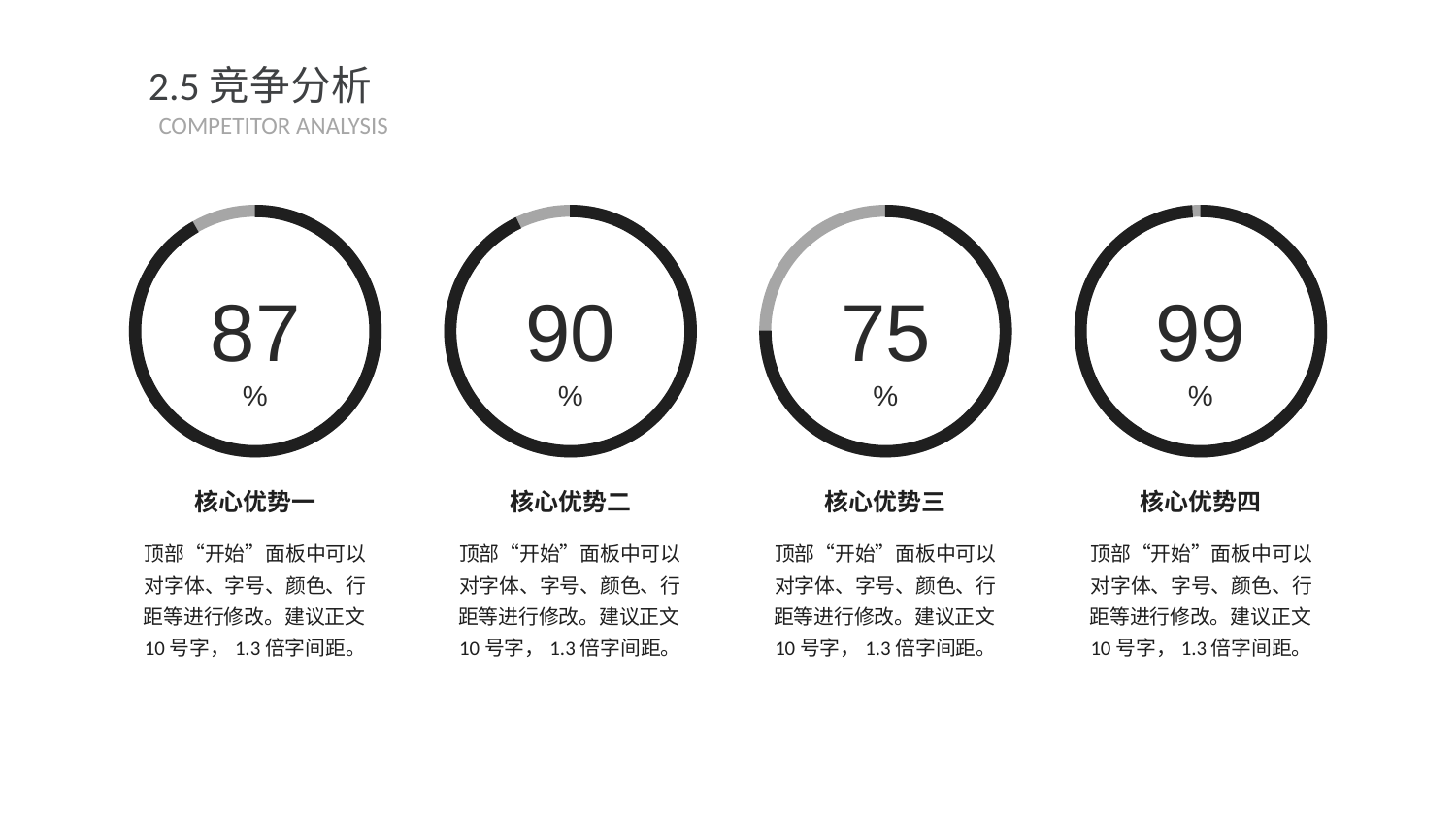

2.5竞争分析
COMPETITOR ANALYSIS

87%
核心优势一
顶部“开始”面板中可以对字体、字号、颜色、行距等进行修改。建议正文10号字，1.3倍字间距。

90%
核心优势二
顶部“开始”面板中可以对字体、字号、颜色、行距等进行修改。建议正文10号字，1.3倍字间距。

75%
核心优势三
顶部“开始”面板中可以对字体、字号、颜色、行距等进行修改。建议正文10号字，1.3倍字间距。

99%
核心优势四
顶部“开始”面板中可以对字体、字号、颜色、行距等进行修改。建议正文10号字，1.3倍字间距。